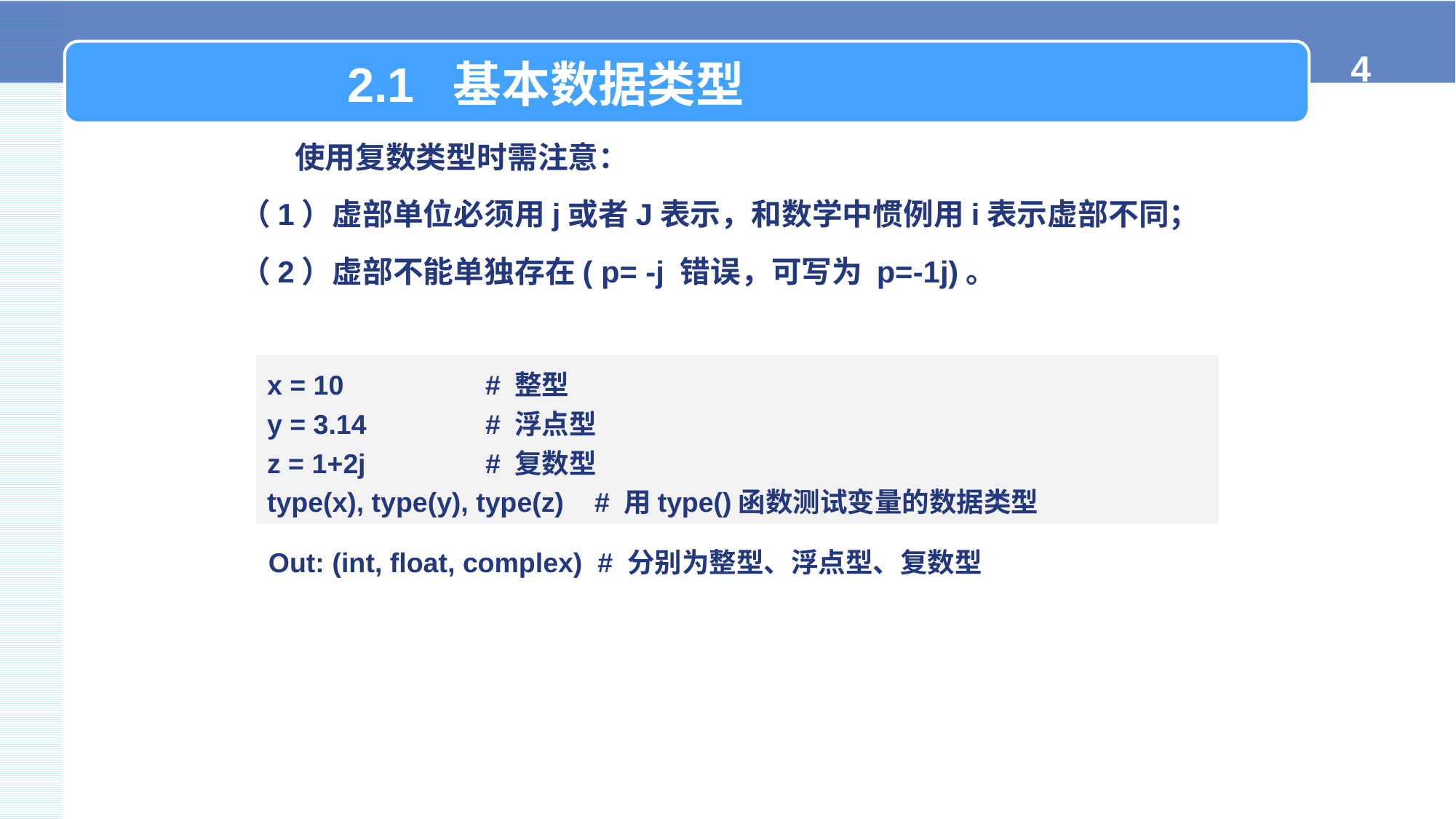

2.1  基本数据类型
使用复数类型时需注意：
（1）虚部单位必须用j或者J表示，和数学中惯例用i表示虚部不同；
（2）虚部不能单独存在( p= -j 错误，可写为 p=-1j)。

x = 10		# 整型
y = 3.14	         	# 浮点型
z = 1+2j	        	# 复数型
type(x), type(y), type(z)  	# 用type()函数测试变量的数据类型
Out: (int, float, complex)  # 分别为整型、浮点型、复数型